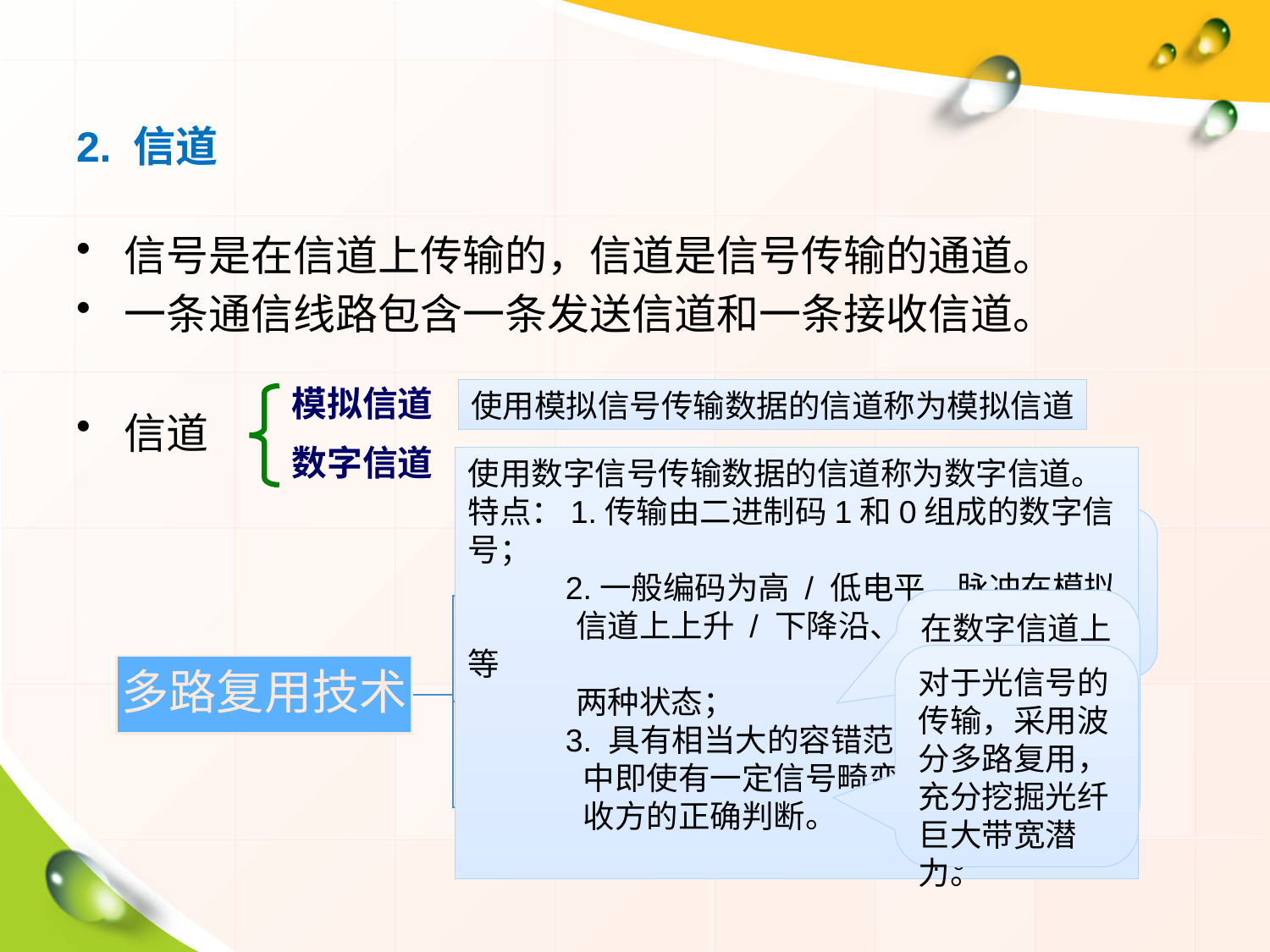

# 2. 信道
信号是在信道上传输的，信道是信号传输的通道。
一条通信线路包含一条发送信道和一条接收信道。

信道

模拟信道
数字信道

使用模拟信号传输数据的信道称为模拟信道
使用数字信号传输数据的信道称为数字信道。
特点：1.传输由二进制码1和0组成的数字信号；
           2.一般编码为高 / 低电平、脉冲在模拟
              信道上上升 / 下降沿、有 / 无光脉冲等
              两种状态；
           3. 具有相当大的容错范围，在传输过程
               中即使有一定信号畸变，也不影响接
               收方的正确判断。

在模拟信道上将信道划分为多个频段以传输多路信号

多路复用技术
频分多路复用
时分多路复用
波分多路复用
在数字信道上将传输时间分
割为多个时隙以传输多路信号，这是数据通信主流技术。
对于光信号的传输，采用波分多路复用，充分挖掘光纤巨大带宽潜力。